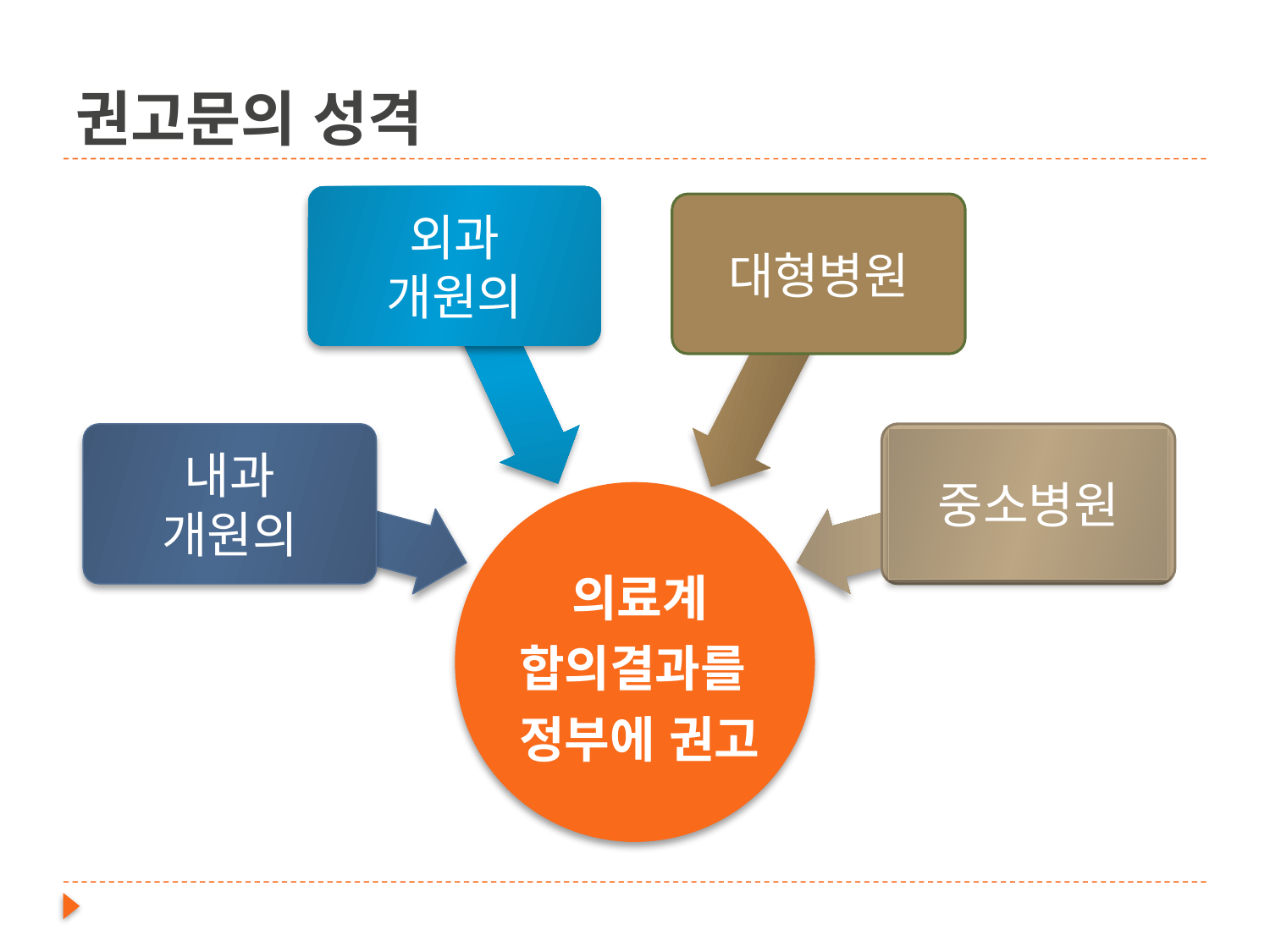

# 권고문의 성격

외과
개원의

대형병원

내과
개원의

중소병원

의료계
합의결과를
정부에 권고